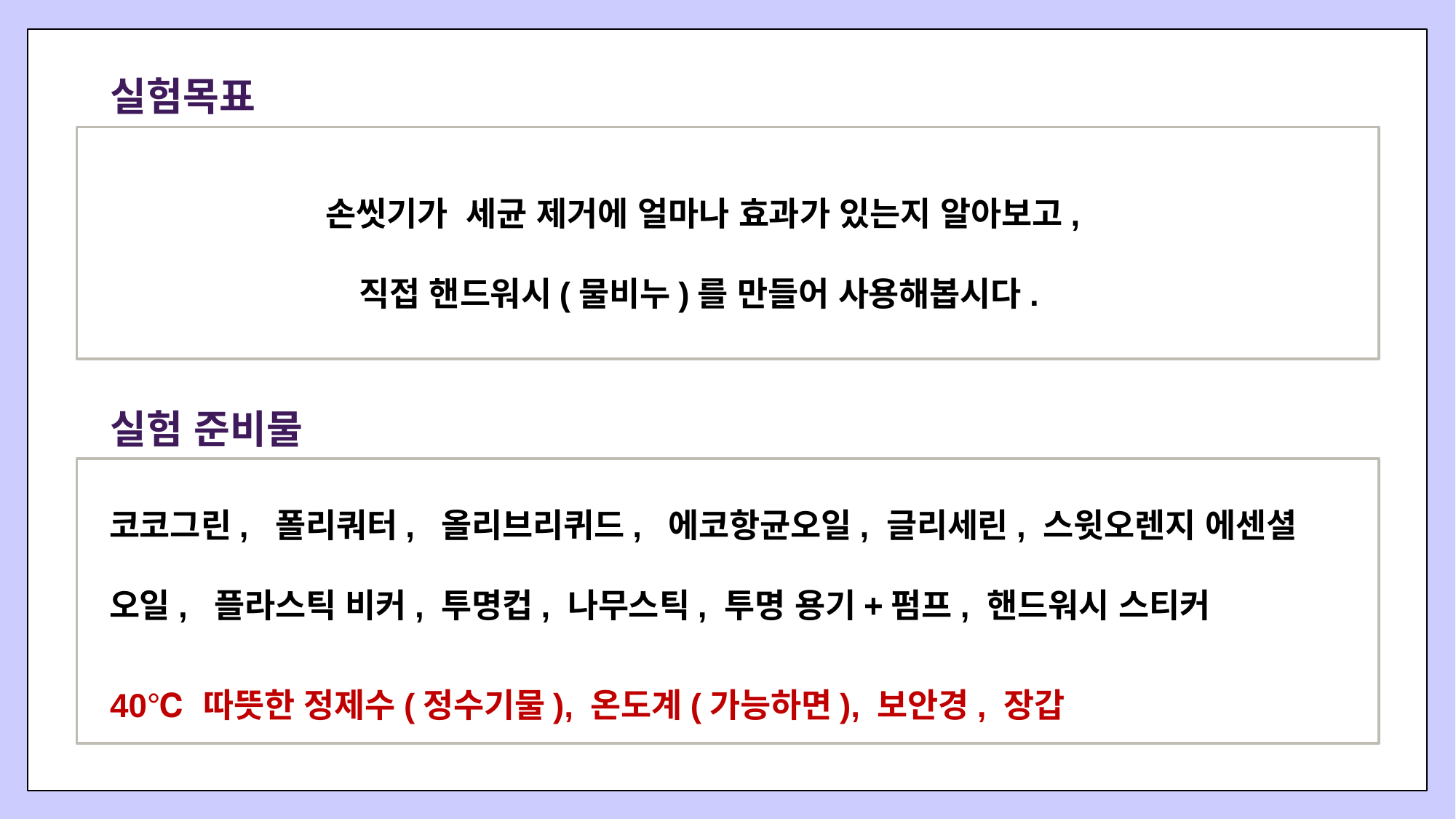

실험목표

 손씻기가  세균 제거에 얼마나 효과가 있는지 알아보고,
직접 핸드워시(물비누)를 만들어 사용해봅시다.
실험 준비물

코코그린,  폴리쿼터,  올리브리퀴드,  에코항균오일, 글리세린, 스윗오렌지 에센셜 오일,  플라스틱 비커, 투명컵, 나무스틱, 투명 용기+펌프, 핸드워시 스티커
40℃ 따뜻한 정제수(정수기물), 온도계(가능하면), 보안경, 장갑